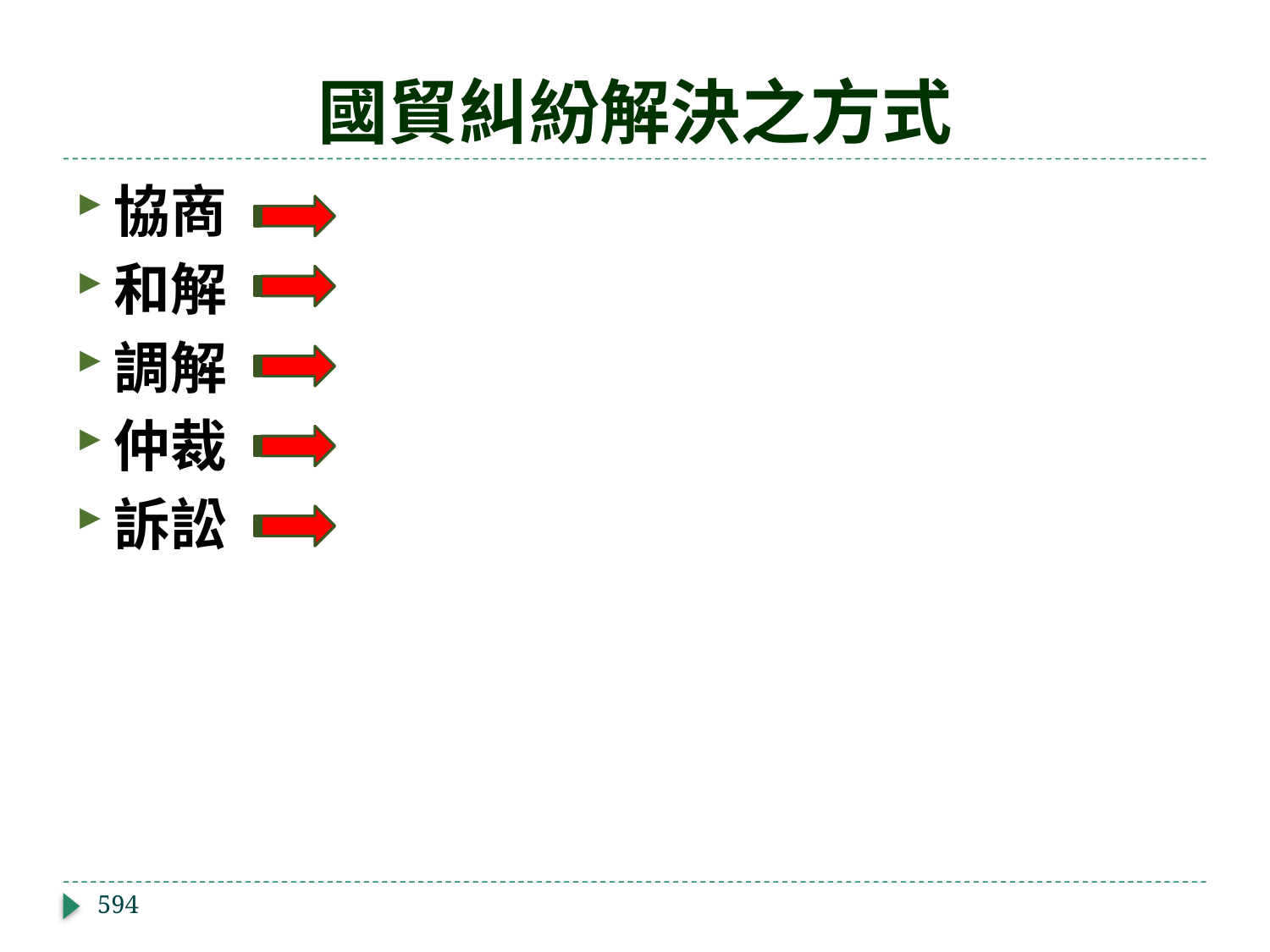

# 國貿糾紛解決之方式
協商
和解
調解
仲裁
訴訟

594